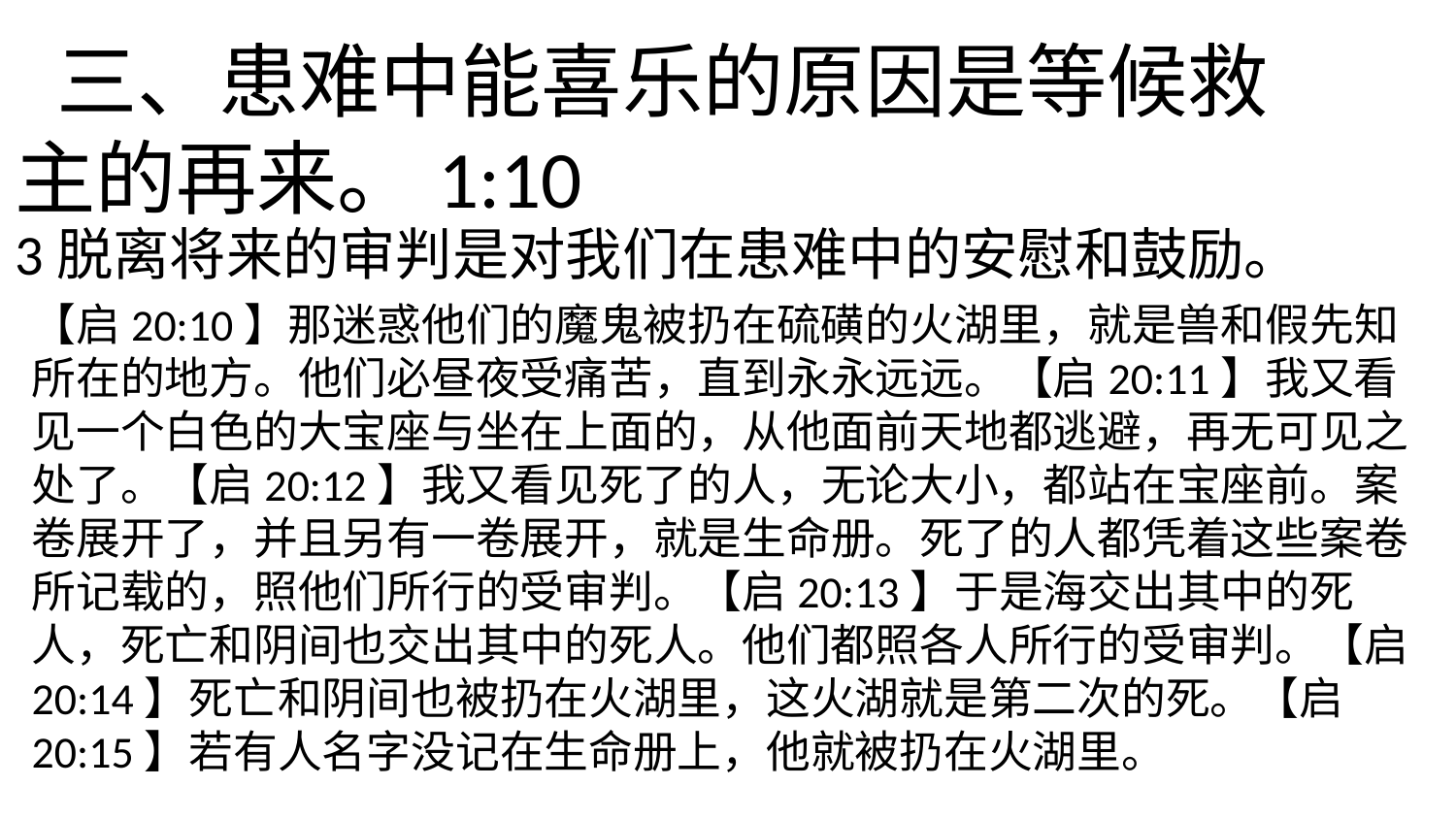

三、患难中能喜乐的原因是等候救主的再来。1:10
3脱离将来的审判是对我们在患难中的安慰和鼓励。
【启20:10】那迷惑他们的魔鬼被扔在硫磺的火湖里，就是兽和假先知所在的地方。他们必昼夜受痛苦，直到永永远远。【启20:11】我又看见一个白色的大宝座与坐在上面的，从他面前天地都逃避，再无可见之处了。【启20:12】我又看见死了的人，无论大小，都站在宝座前。案卷展开了，并且另有一卷展开，就是生命册。死了的人都凭着这些案卷所记载的，照他们所行的受审判。【启20:13】于是海交出其中的死人，死亡和阴间也交出其中的死人。他们都照各人所行的受审判。【启20:14】死亡和阴间也被扔在火湖里，这火湖就是第二次的死。【启20:15】若有人名字没记在生命册上，他就被扔在火湖里。